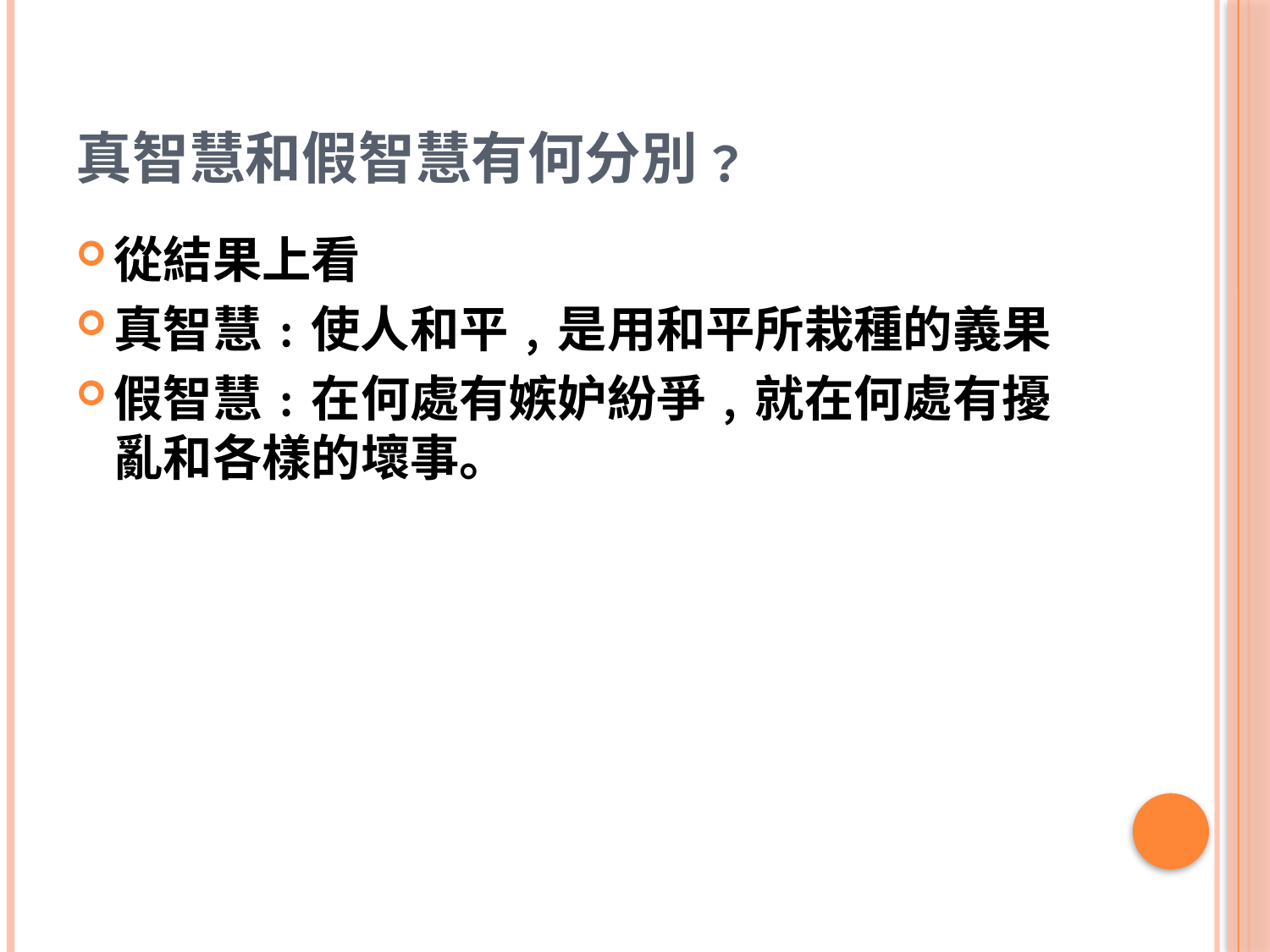

# 真智慧和假智慧有何分別﹖
從結果上看
真智慧﹕使人和平﹐是用和平所栽種的義果
假智慧﹕在何處有嫉妒紛爭﹐就在何處有擾亂和各樣的壞事。